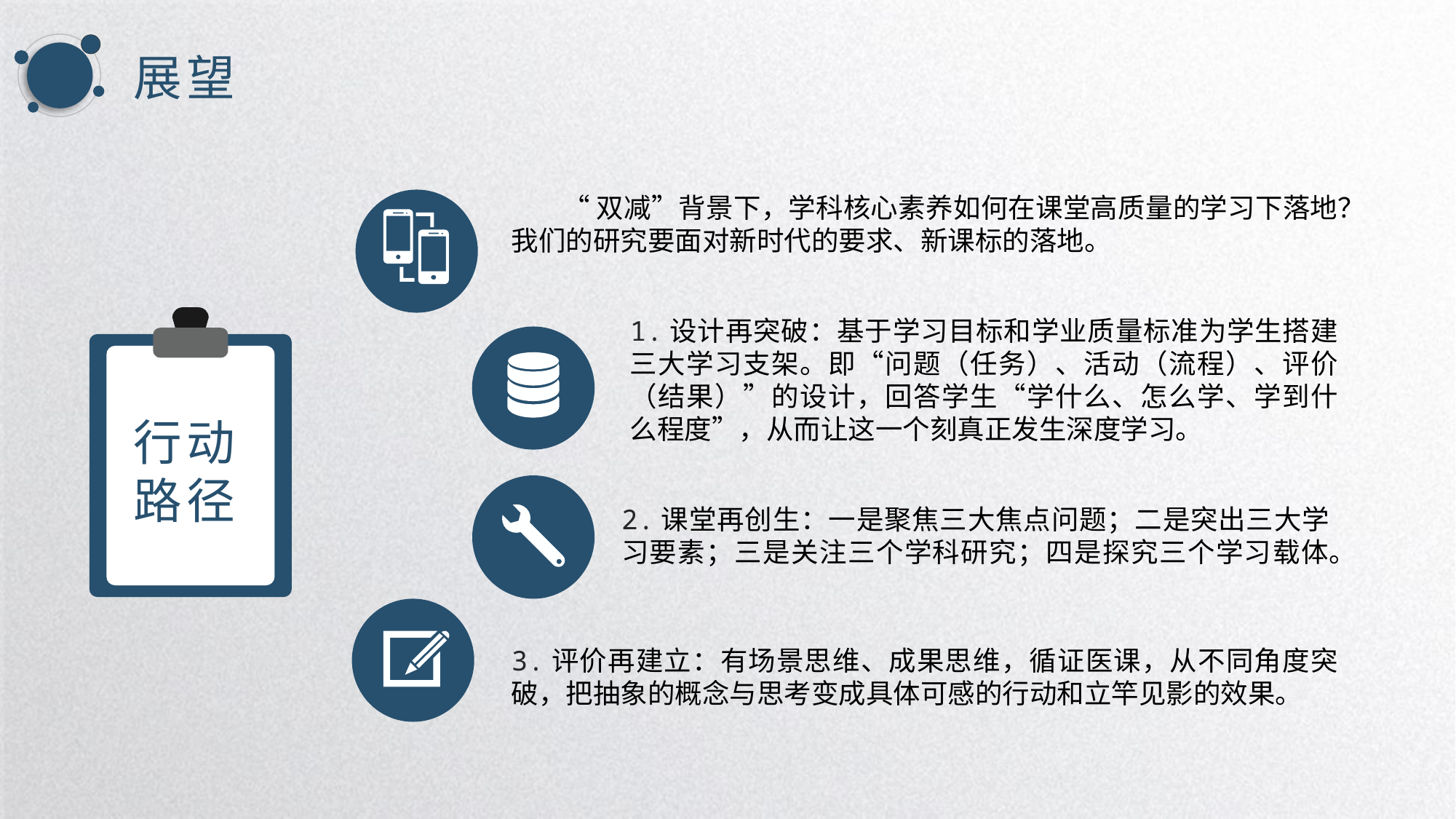

展望

        “双减”背景下，学科核心素养如何在课堂高质量的学习下落地？我们的研究要面对新时代的要求、新课标的落地。

1.设计再突破：基于学习目标和学业质量标准为学生搭建三大学习支架。即“问题（任务）、活动（流程）、评价（结果）”的设计，回答学生“学什么、怎么学、学到什么程度”，从而让这一个刻真正发生深度学习。

行动
路径

2.课堂再创生：一是聚焦三大焦点问题；二是突出三大学习要素；三是关注三个学科研究；四是探究三个学习载体。

3.评价再建立：有场景思维、成果思维，循证医课，从不同角度突破，把抽象的概念与思考变成具体可感的行动和立竿见影的效果。